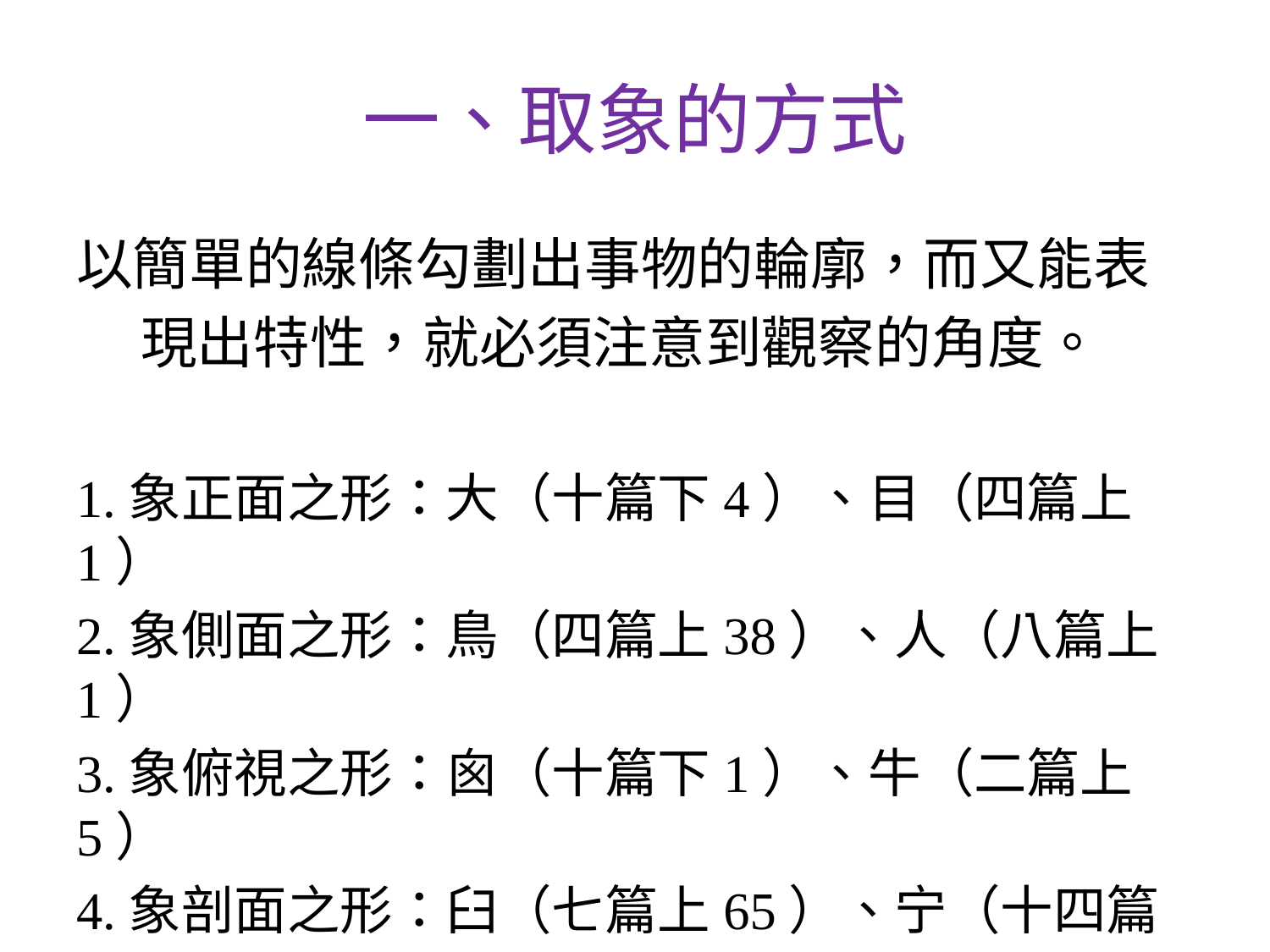

# 一、取象的方式
以簡單的線條勾劃出事物的輪廓，而又能表
    現出特性，就必須注意到觀察的角度。

1.象正面之形：大（十篇下4）、目（四篇上1）
2.象側面之形：鳥（四篇上38）、人（八篇上1）
3.象俯視之形：囪（十篇下1）、牛（二篇上5）
4.象剖面之形：臼（七篇上65）、宁（十四篇下
                           14）